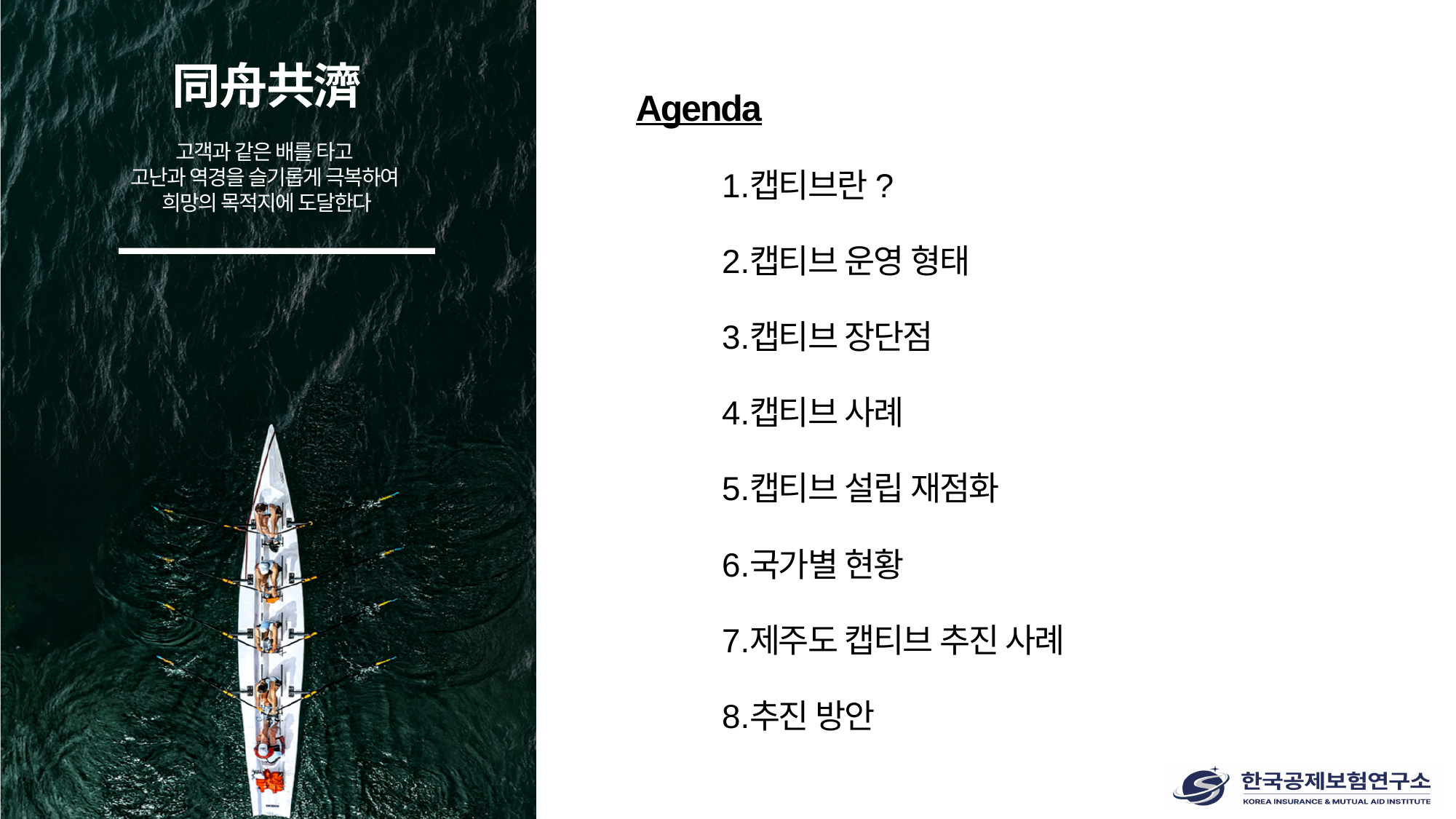

Agenda
캡티브란?
캡티브 운영 형태
캡티브 장단점
캡티브 사례
캡티브 설립 재점화
국가별 현황
제주도 캡티브 추진 사례
추진 방안